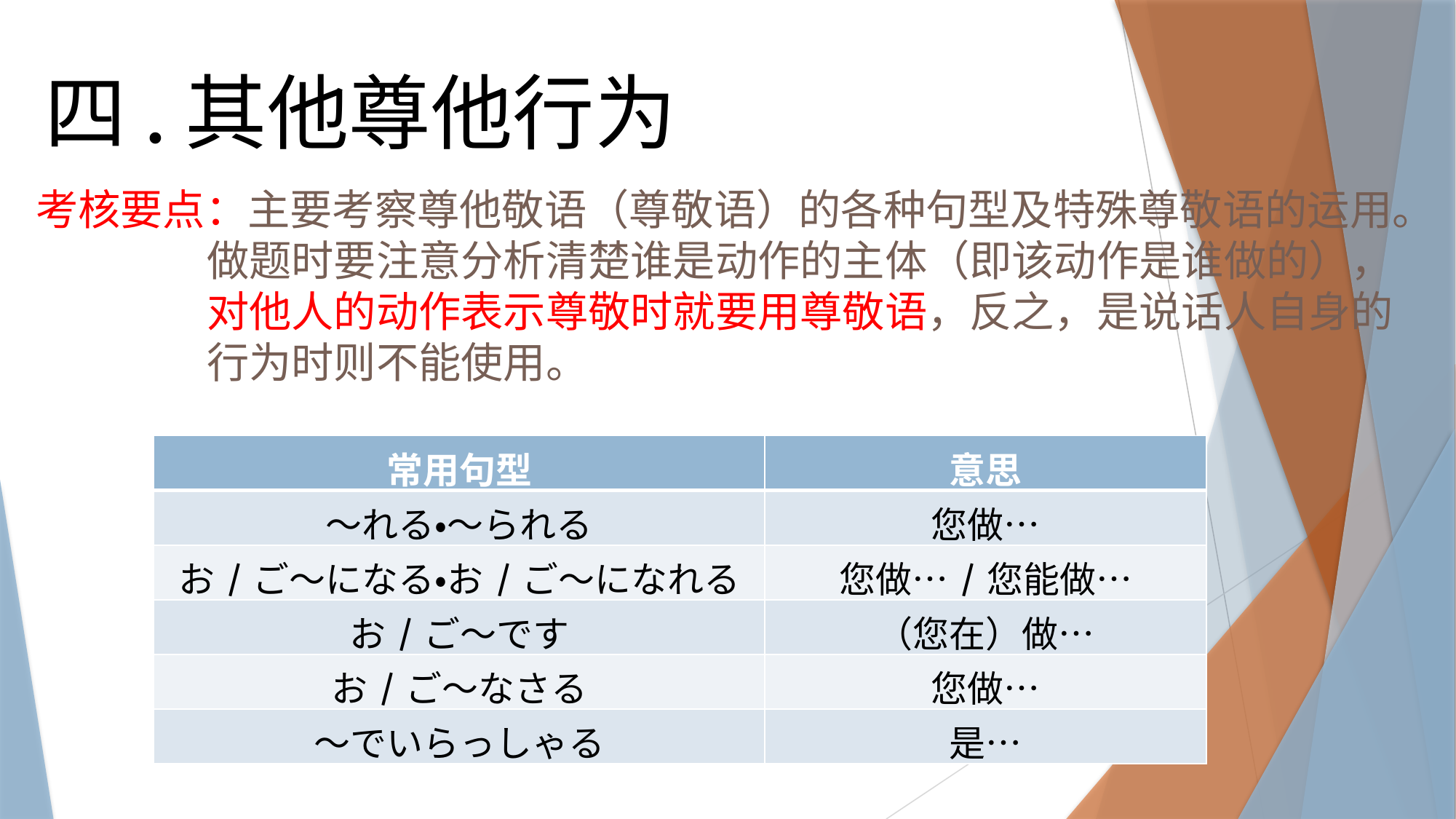

四.其他尊他行为
考核要点：主要考察尊他敬语（尊敬语）的各种句型及特殊尊敬语的运用。
                 做题时要注意分析清楚谁是动作的主体（即该动作是谁做的），
                 对他人的动作表示尊敬时就要用尊敬语，反之，是说话人自身的
                 行为时则不能使用。
| 常用句型 | 意思 |
| --- | --- |
| ～れる・～られる | 您做… |
| お/ご～になる・お/ご～になれる | 您做…/您能做… |
| お/ご～です | （您在）做… |
| お/ご～なさる | 您做… |
| ～でいらっしゃる | 是… |